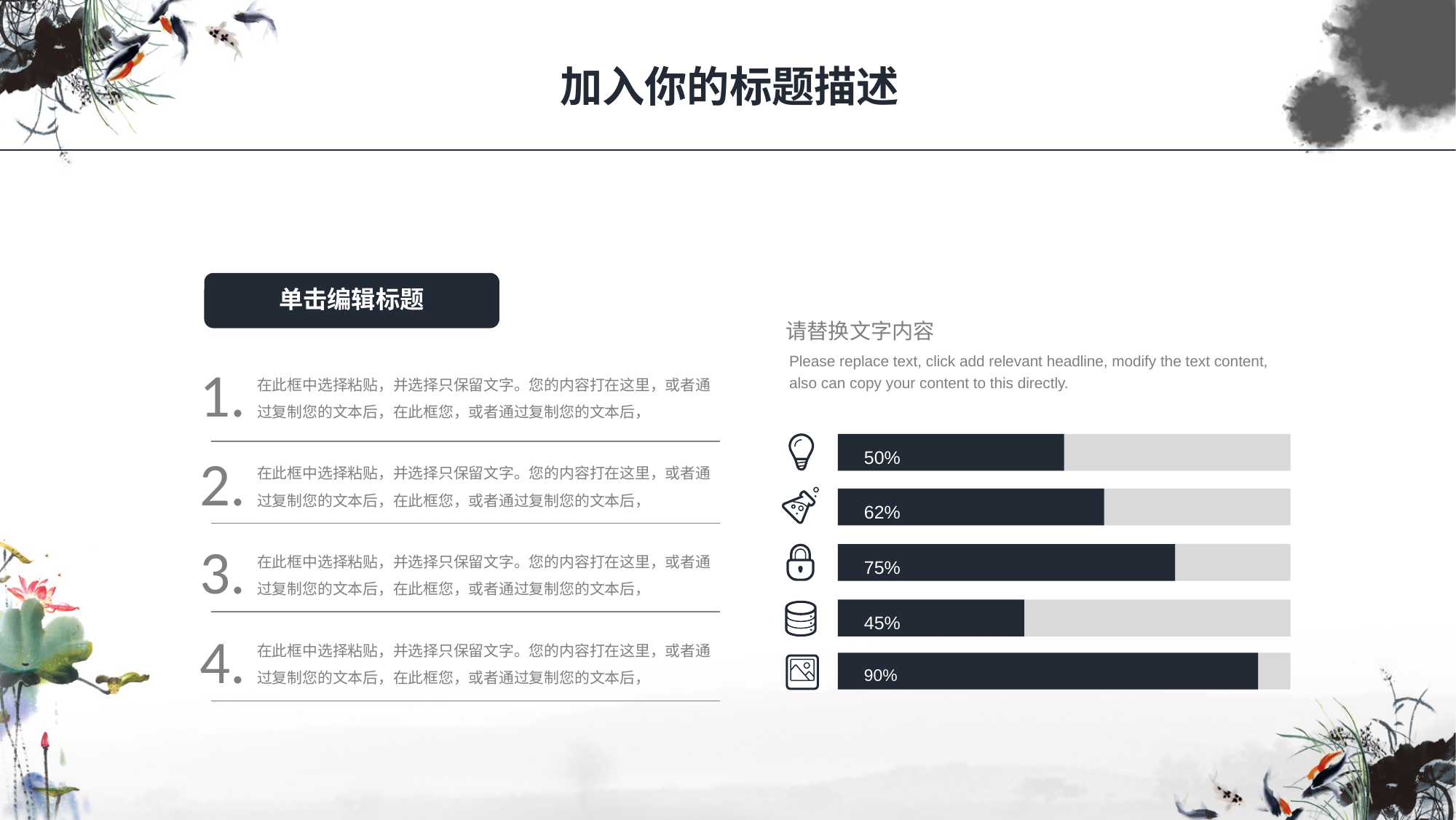

加入你的标题描述

单击编辑标题
请替换文字内容
Please replace text, click add relevant headline, modify the text content, also can copy your content to this directly.

50%

62%

75%

45%

90%
1.
在此框中选择粘贴，并选择只保留文字。您的内容打在这里，或者通过复制您的文本后，在此框您，或者通过复制您的文本后，
2.
在此框中选择粘贴，并选择只保留文字。您的内容打在这里，或者通过复制您的文本后，在此框您，或者通过复制您的文本后，
3.
在此框中选择粘贴，并选择只保留文字。您的内容打在这里，或者通过复制您的文本后，在此框您，或者通过复制您的文本后，
4.
在此框中选择粘贴，并选择只保留文字。您的内容打在这里，或者通过复制您的文本后，在此框您，或者通过复制您的文本后，